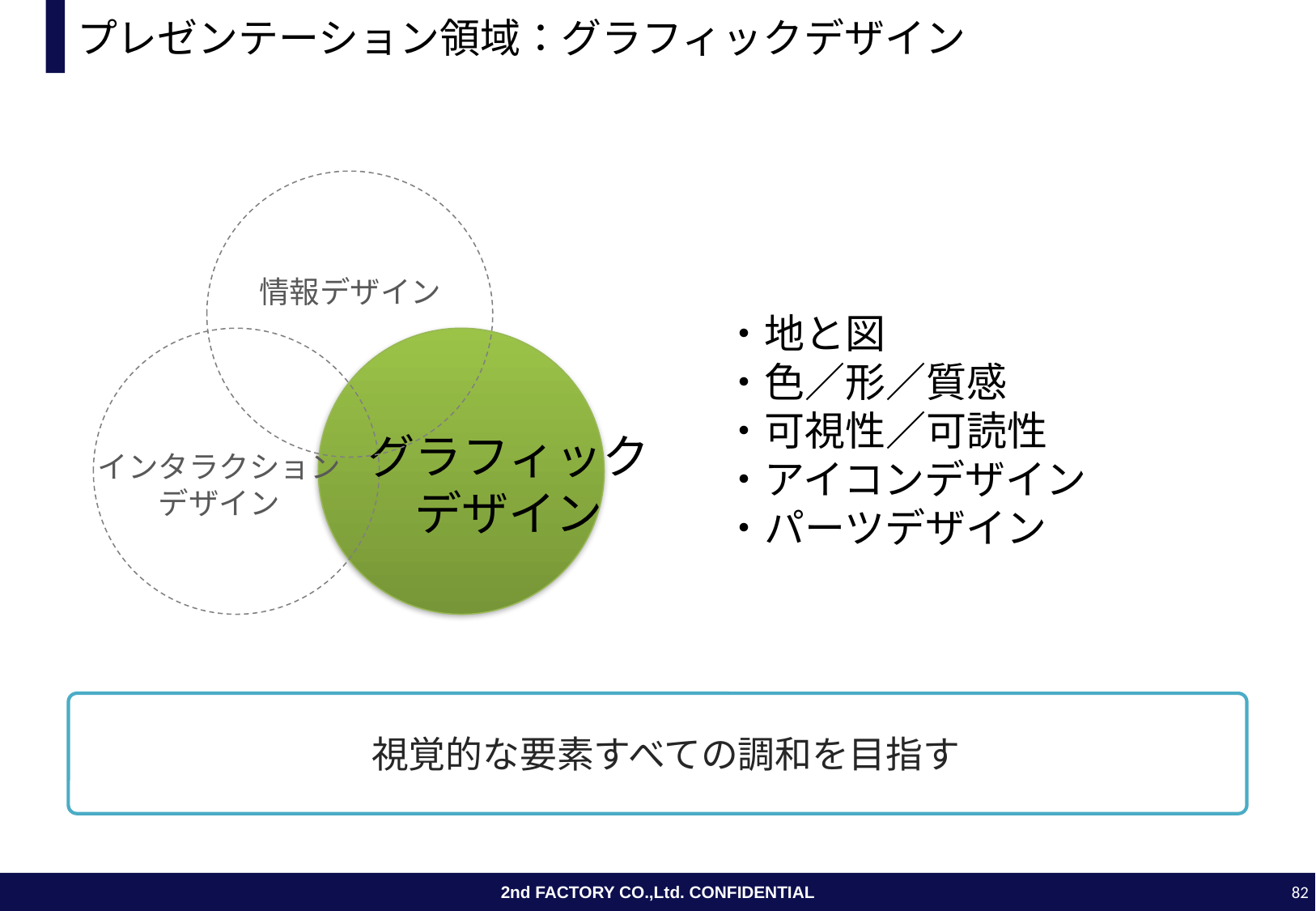

# プレゼンテーション領域：グラフィックデザイン

情報デザイン
・地と図
・色／形／質感
・可視性／可読性
・アイコンデザイン
・パーツデザイン

グラフィック
デザイン
インタラクション
デザイン
視覚的な要素すべての調和を目指す